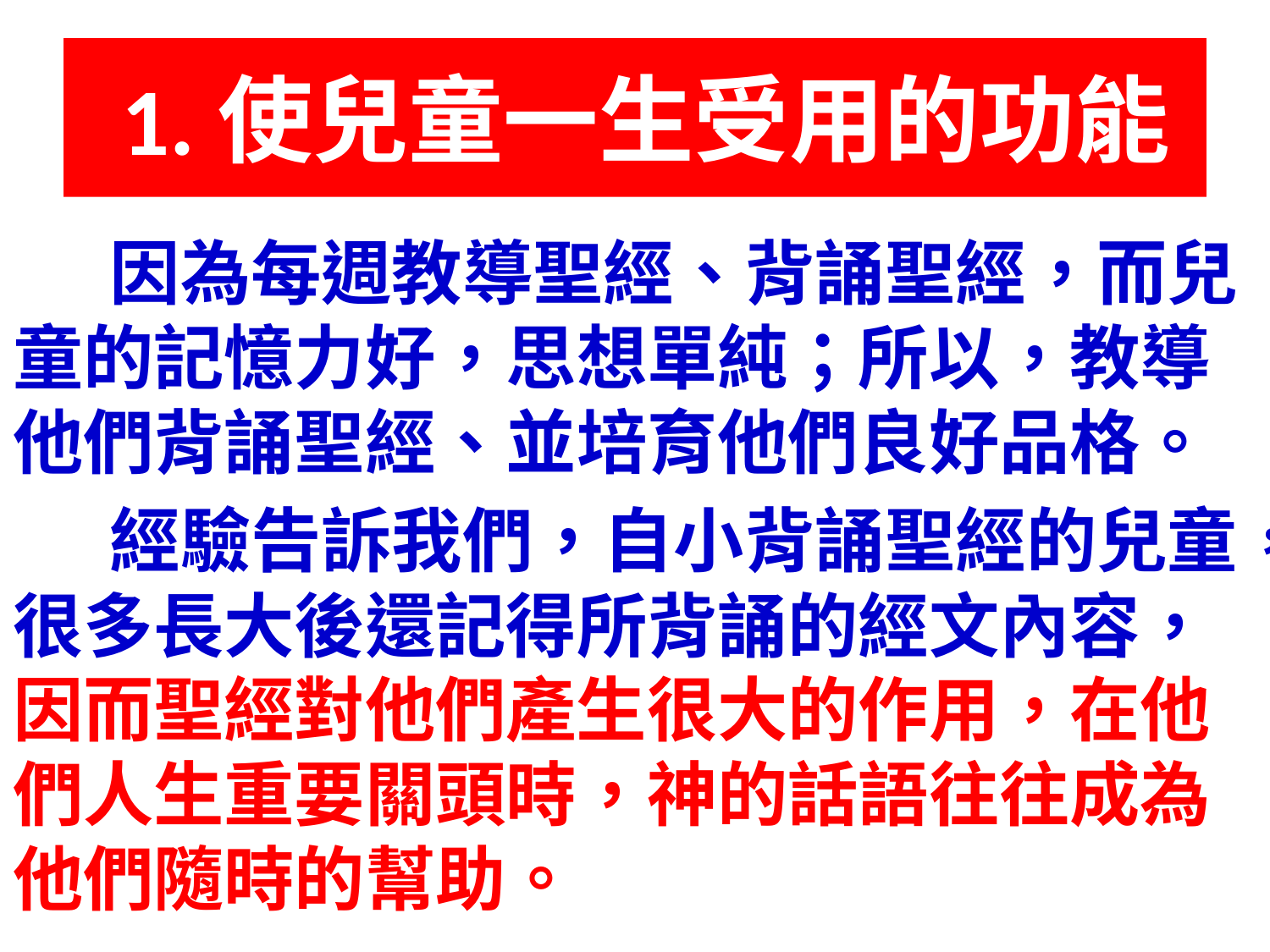

# 1.使兒童一生受用的功能：
     因為每週教導聖經、背誦聖經，而兒童的記憶力好，思想單純；所以，教導他們背誦聖經、並培育他們良好品格。
     經驗告訴我們，自小背誦聖經的兒童，很多長大後還記得所背誦的經文內容，因而聖經對他們產生很大的作用，在他們人生重要關頭時，神的話語往往成為他們隨時的幫助。